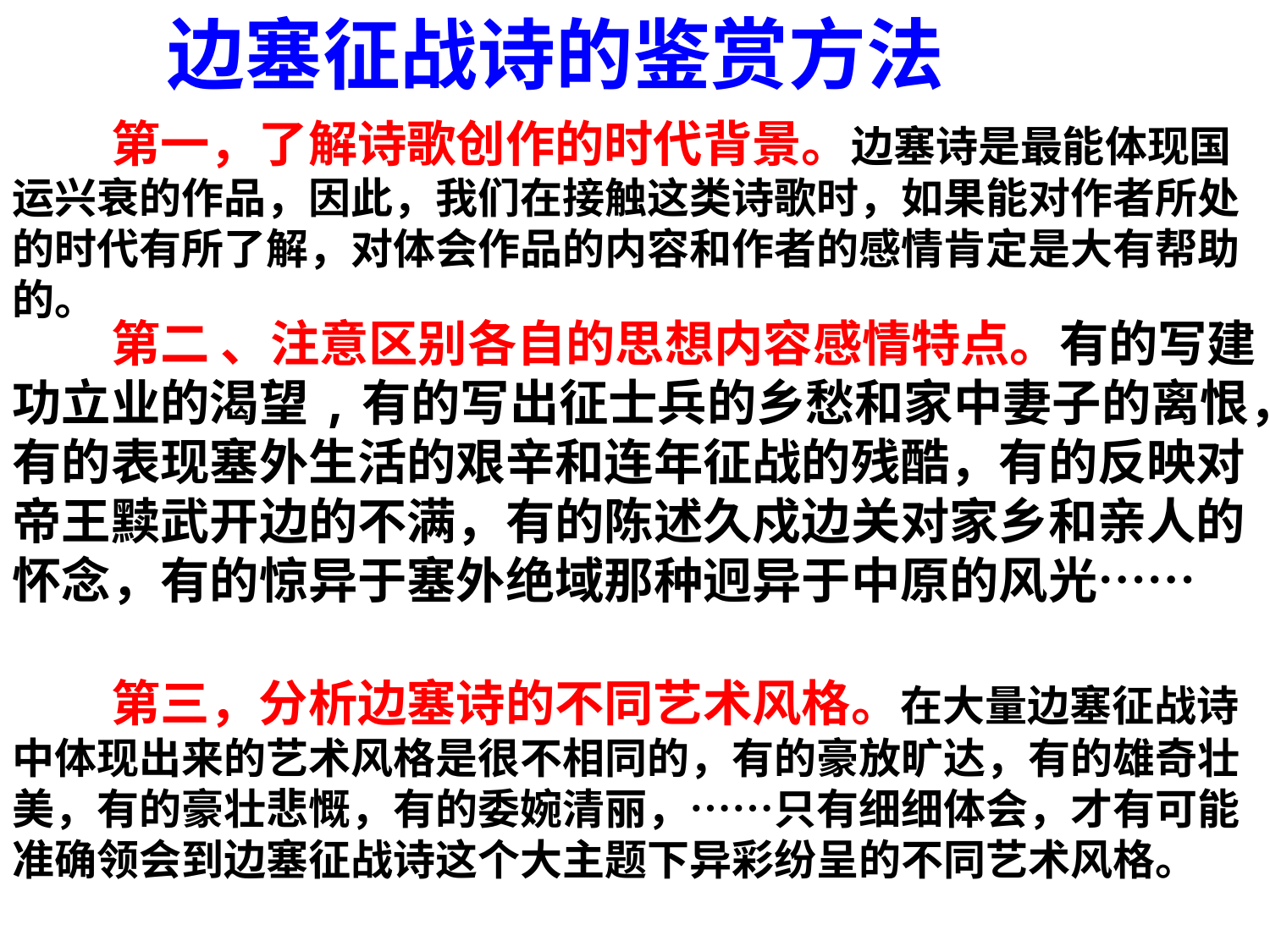

边塞征战诗的鉴赏方法
　　第一，了解诗歌创作的时代背景。边塞诗是最能体现国运兴衰的作品，因此，我们在接触这类诗歌时，如果能对作者所处的时代有所了解，对体会作品的内容和作者的感情肯定是大有帮助的。
　　第二 、注意区别各自的思想内容感情特点。有的写建功立业的渴望,有的写出征士兵的乡愁和家中妻子的离恨，有的表现塞外生活的艰辛和连年征战的残酷，有的反映对帝王黩武开边的不满，有的陈述久戍边关对家乡和亲人的怀念，有的惊异于塞外绝域那种迥异于中原的风光……
　　第三，分析边塞诗的不同艺术风格。在大量边塞征战诗中体现出来的艺术风格是很不相同的，有的豪放旷达，有的雄奇壮美，有的豪壮悲慨，有的委婉清丽，……只有细细体会，才有可能准确领会到边塞征战诗这个大主题下异彩纷呈的不同艺术风格。